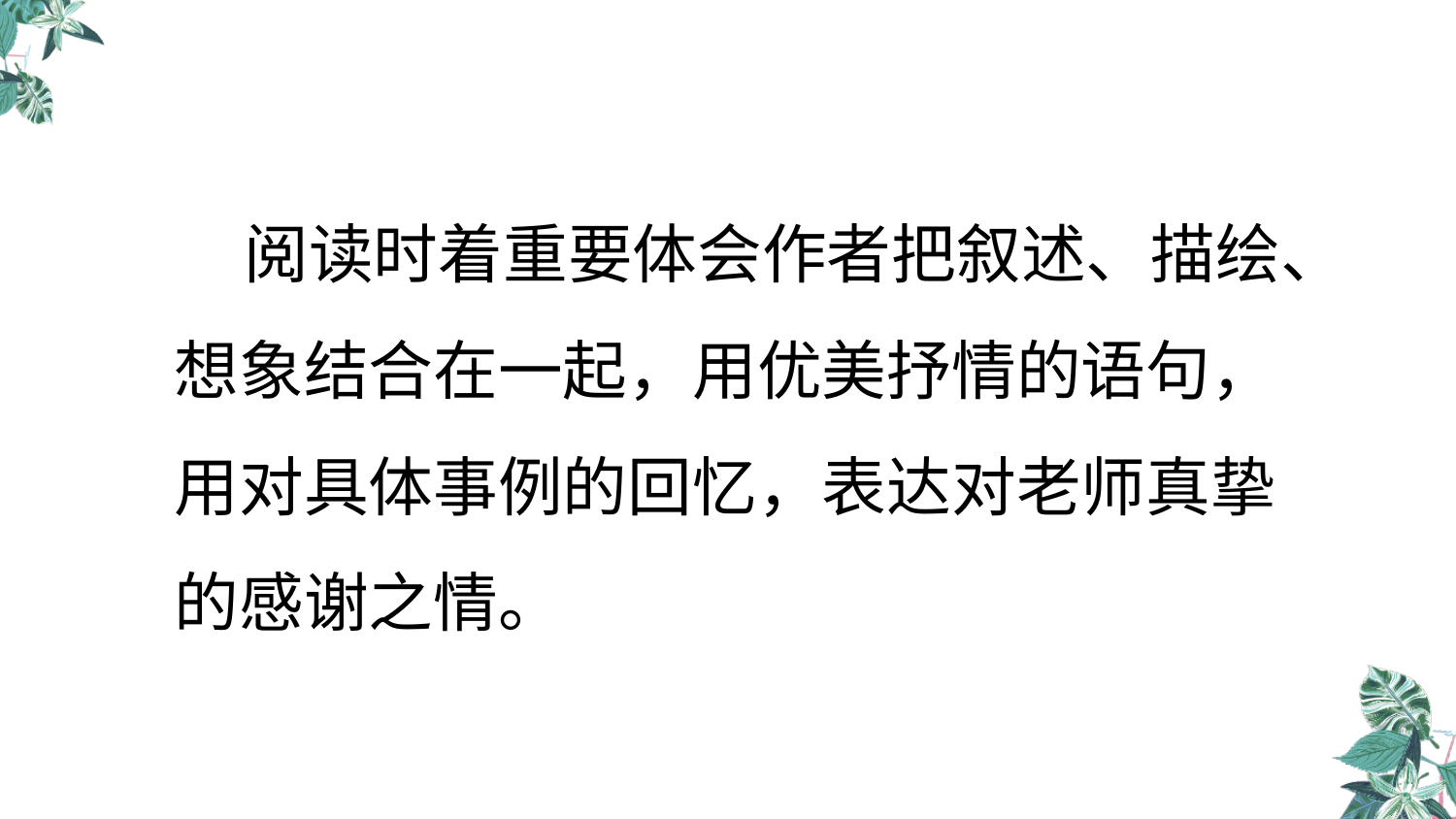

阅读时着重要体会作者把叙述、描绘、想象结合在一起，用优美抒情的语句，用对具体事例的回忆，表达对老师真挚的感谢之情。